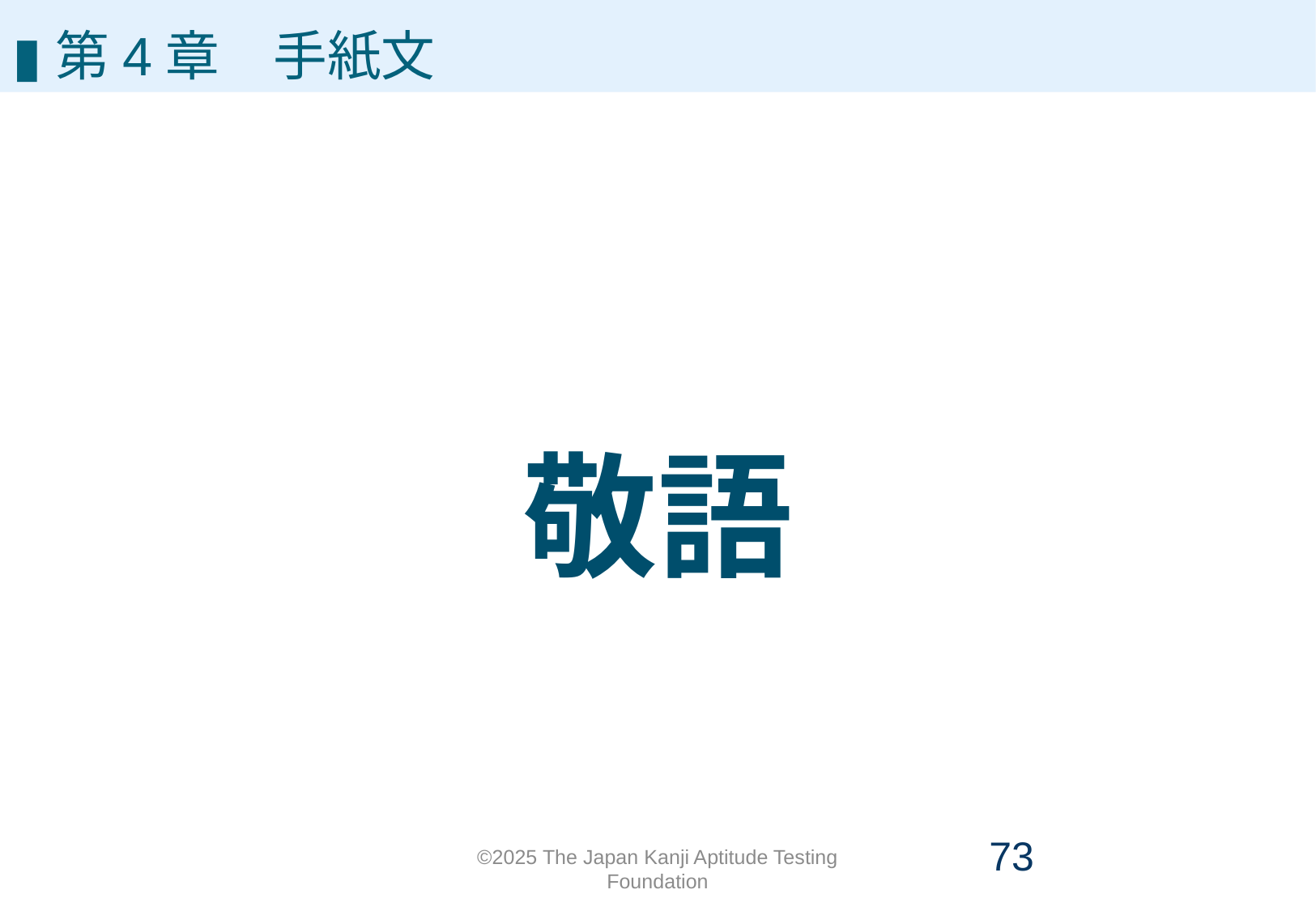

# 第4章
▮第4章　手紙文
敬語

©2025 The Japan Kanji Aptitude Testing Foundation
73